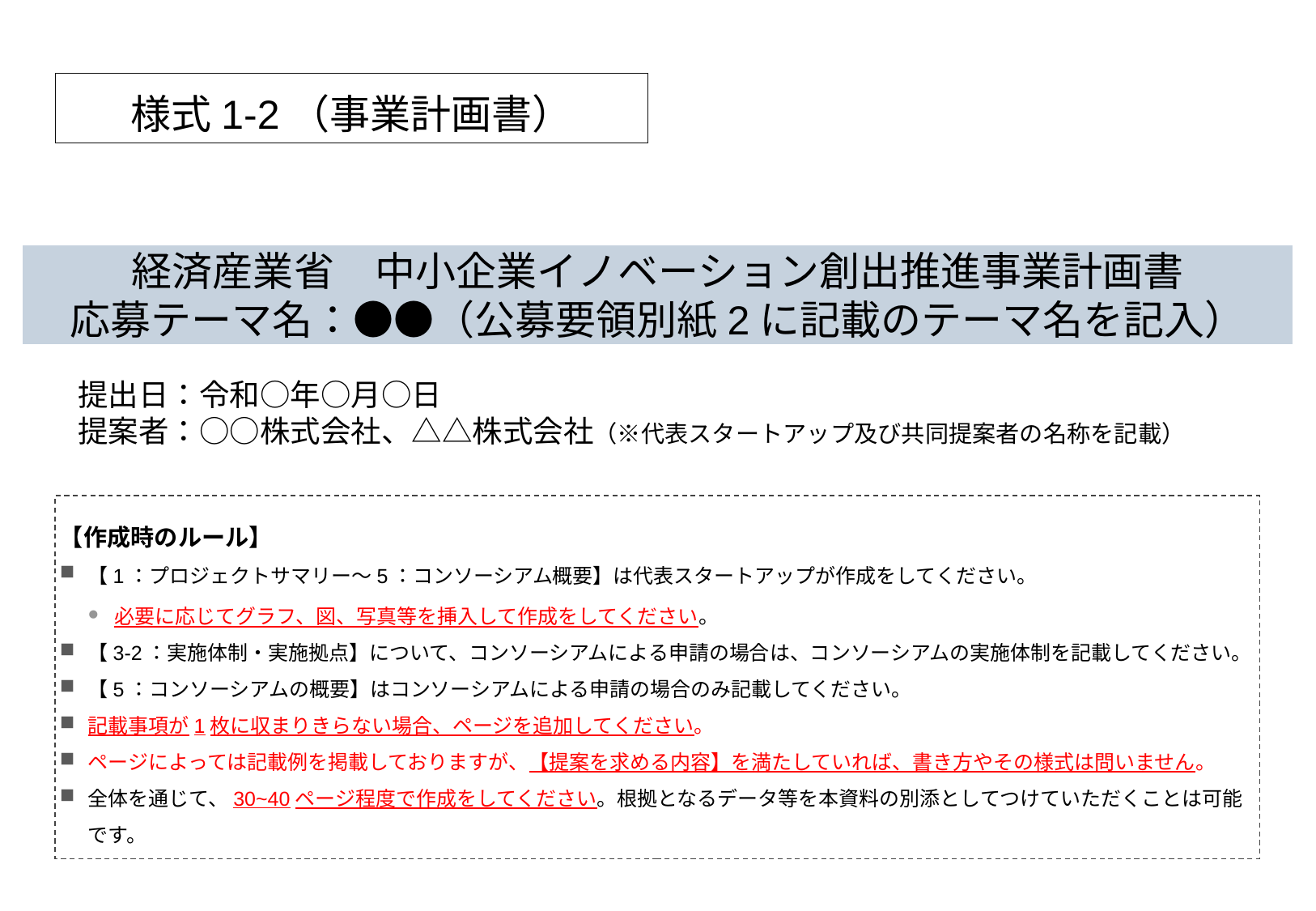

様式1-2（事業計画書）
# 経済産業省　中小企業イノベーション創出推進事業計画書 応募テーマ名：●●（公募要領別紙2に記載のテーマ名を記入）
提出日：令和○年○月○日
提案者：○○株式会社、△△株式会社（※代表スタートアップ及び共同提案者の名称を記載）
【作成時のルール】
【1：プロジェクトサマリー～5：コンソーシアム概要】は代表スタートアップが作成をしてください。
必要に応じてグラフ、図、写真等を挿入して作成をしてください。
【3-2：実施体制・実施拠点】について、コンソーシアムによる申請の場合は、コンソーシアムの実施体制を記載してください。
【5：コンソーシアムの概要】はコンソーシアムによる申請の場合のみ記載してください。
記載事項が1枚に収まりきらない場合、ページを追加してください。
ページによっては記載例を掲載しておりますが、【提案を求める内容】を満たしていれば、書き方やその様式は問いません。
全体を通じて、30~40ページ程度で作成をしてください。根拠となるデータ等を本資料の別添としてつけていただくことは可能です。